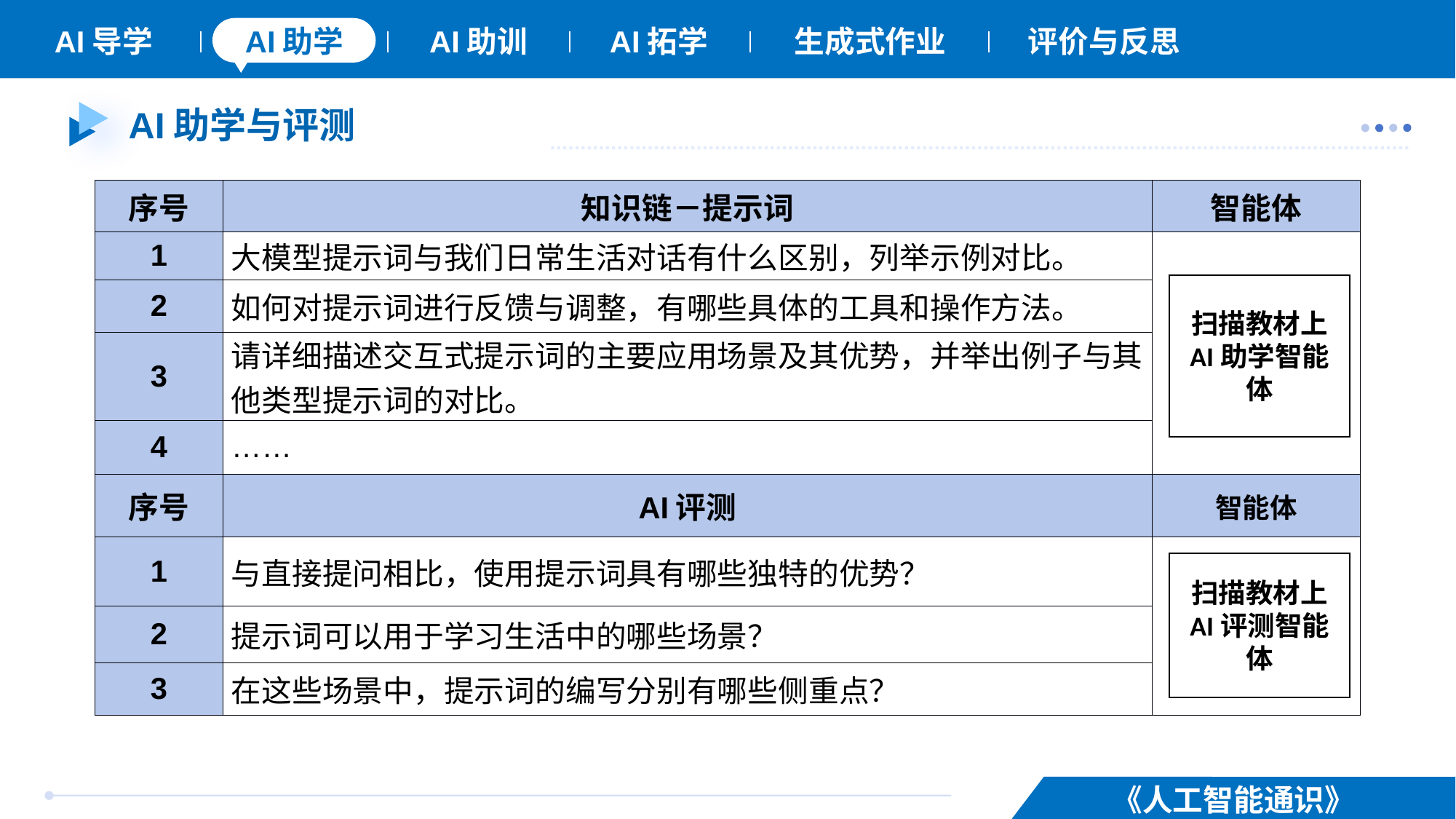

# AI助学与评测
| 序号 | 知识链－提示词 | 智能体 |
| --- | --- | --- |
| 1 | 大模型提示词与我们日常生活对话有什么区别，列举示例对比。 |  |
| 2 | 如何对提示词进行反馈与调整，有哪些具体的工具和操作方法。 |  |
| 3 | 请详细描述交互式提示词的主要应用场景及其优势，并举出例子与其他类型提示词的对比。 |  |
| 4 | …… |  |
| 序号 | AI评测 | 智能体 |
| 1 | 与直接提问相比，使用提示词具有哪些独特的优势？ |  |
| 2 | 提示词可以用于学习生活中的哪些场景？ |  |
| 3 | 在这些场景中，提示词的编写分别有哪些侧重点？ |  |
扫描教材上
AI助学智能体
扫描教材上
AI评测智能体